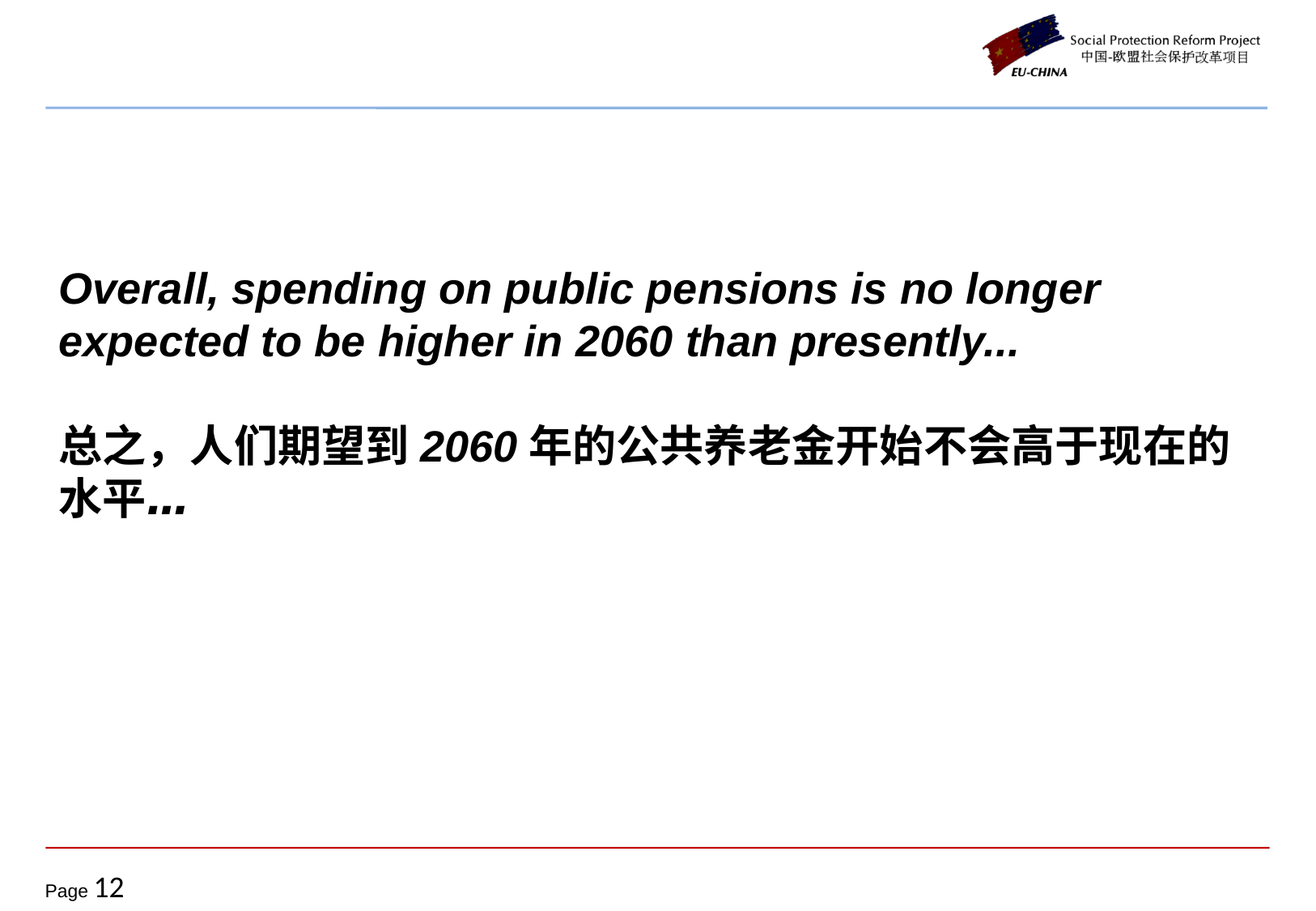

Overall, spending on public pensions is no longer expected to be higher in 2060 than presently...

总之，人们期望到2060年的公共养老金开始不会高于现在的水平…